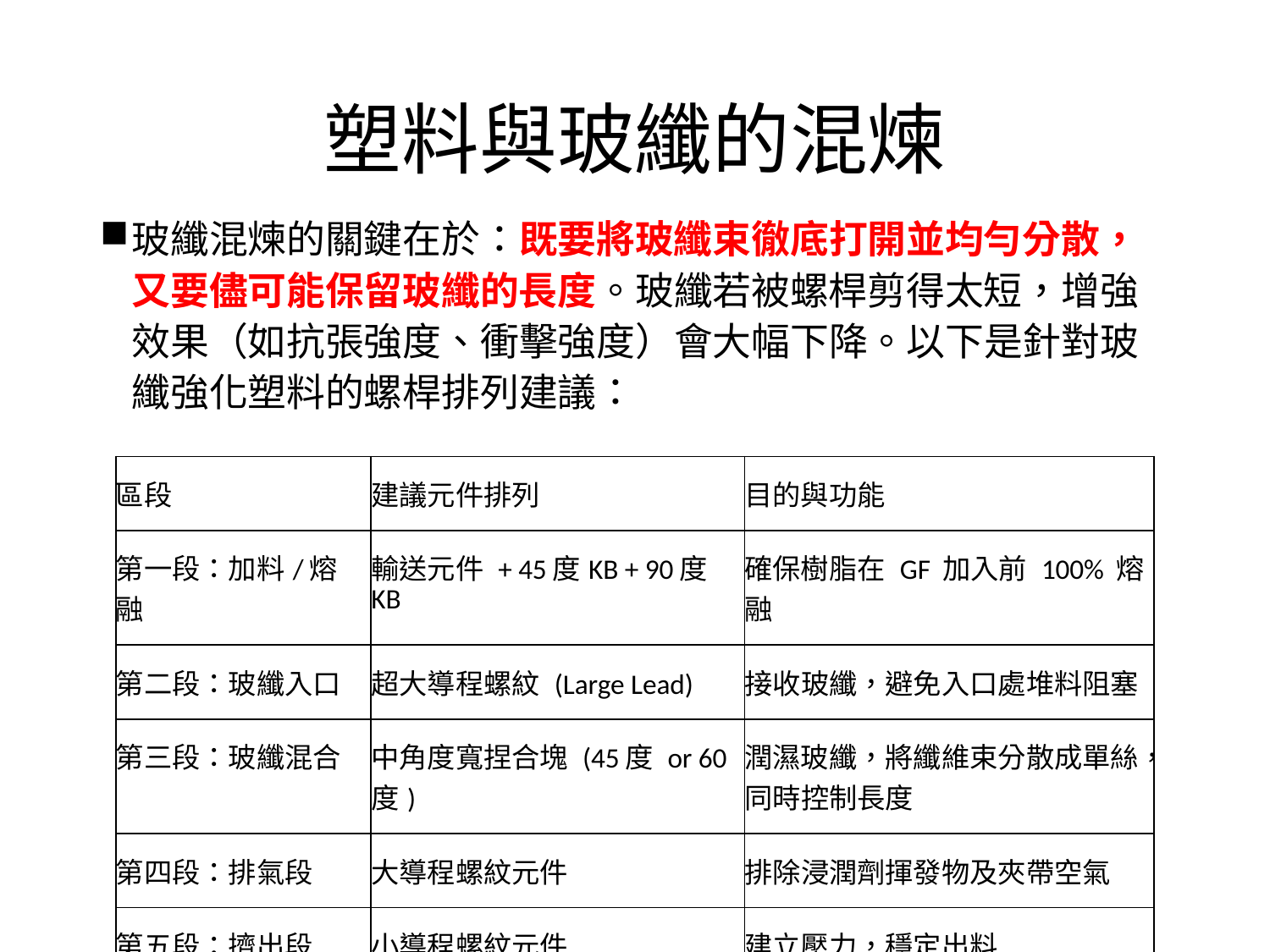

# 塑料與玻纖的混煉
玻纖混煉的關鍵在於：既要將玻纖束徹底打開並均勻分散，又要儘可能保留玻纖的長度。玻纖若被螺桿剪得太短，增強效果（如抗張強度、衝擊強度）會大幅下降。以下是針對玻纖強化塑料的螺桿排列建議：
| 區段 | 建議元件排列 | 目的與功能 |
| --- | --- | --- |
| 第一段：加料/熔融 | 輸送元件 + 45度KB + 90度KB | 確保樹脂在 GF 加入前 100% 熔融 |
| 第二段：玻纖入口 | 超大導程螺紋 (Large Lead) | 接收玻纖，避免入口處堆料阻塞 |
| 第三段：玻纖混合 | 中角度寬捏合塊 (45度 or 60度) | 潤濕玻纖，將纖維束分散成單絲，同時控制長度 |
| 第四段：排氣段 | 大導程螺紋元件 | 排除浸潤劑揮發物及夾帶空氣 |
| 第五段：擠出段 | 小導程螺紋元件 | 建立壓力，穩定出料 |